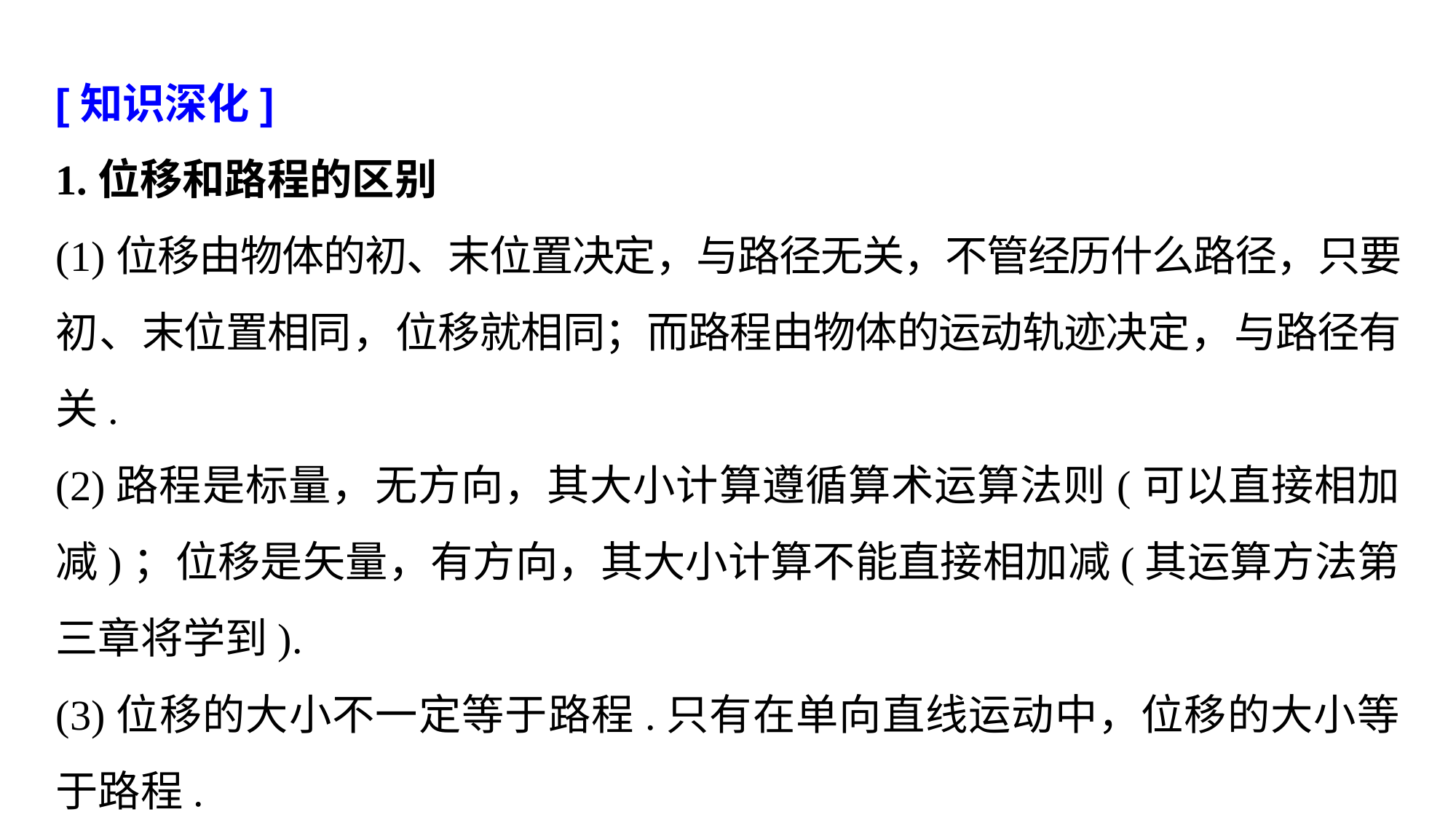

[知识深化]
1.位移和路程的区别
(1)位移由物体的初、末位置决定，与路径无关，不管经历什么路径，只要初、末位置相同，位移就相同；而路程由物体的运动轨迹决定，与路径有关.
(2)路程是标量，无方向，其大小计算遵循算术运算法则(可以直接相加减)；位移是矢量，有方向，其大小计算不能直接相加减(其运算方法第三章将学到).
(3)位移的大小不一定等于路程.只有在单向直线运动中，位移的大小等于路程.